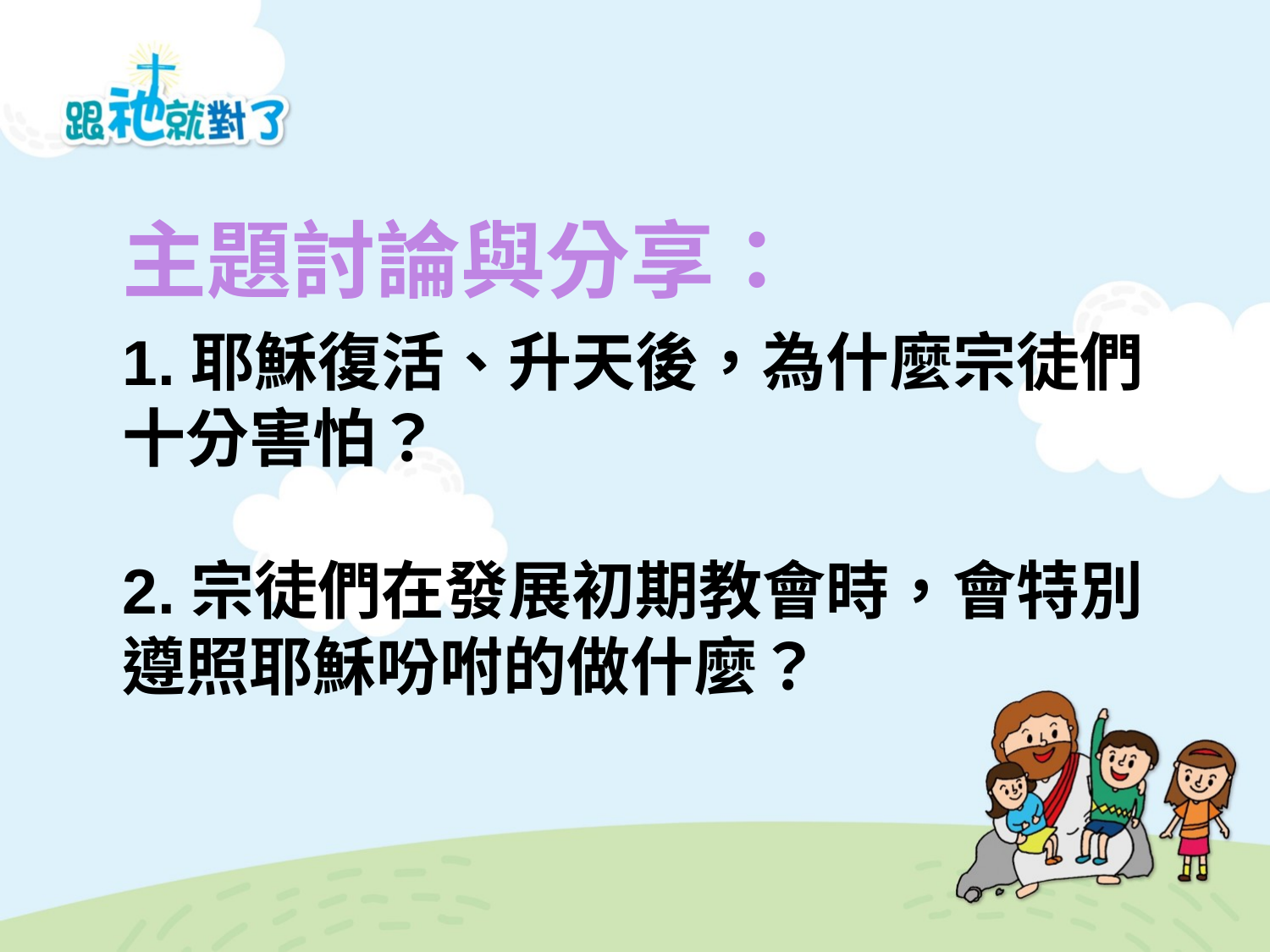

主題討論與分享：
1.耶穌復活、升天後，為什麼宗徒們十分害怕？

2.宗徒們在發展初期教會時，會特別遵照耶穌吩咐的做什麼？